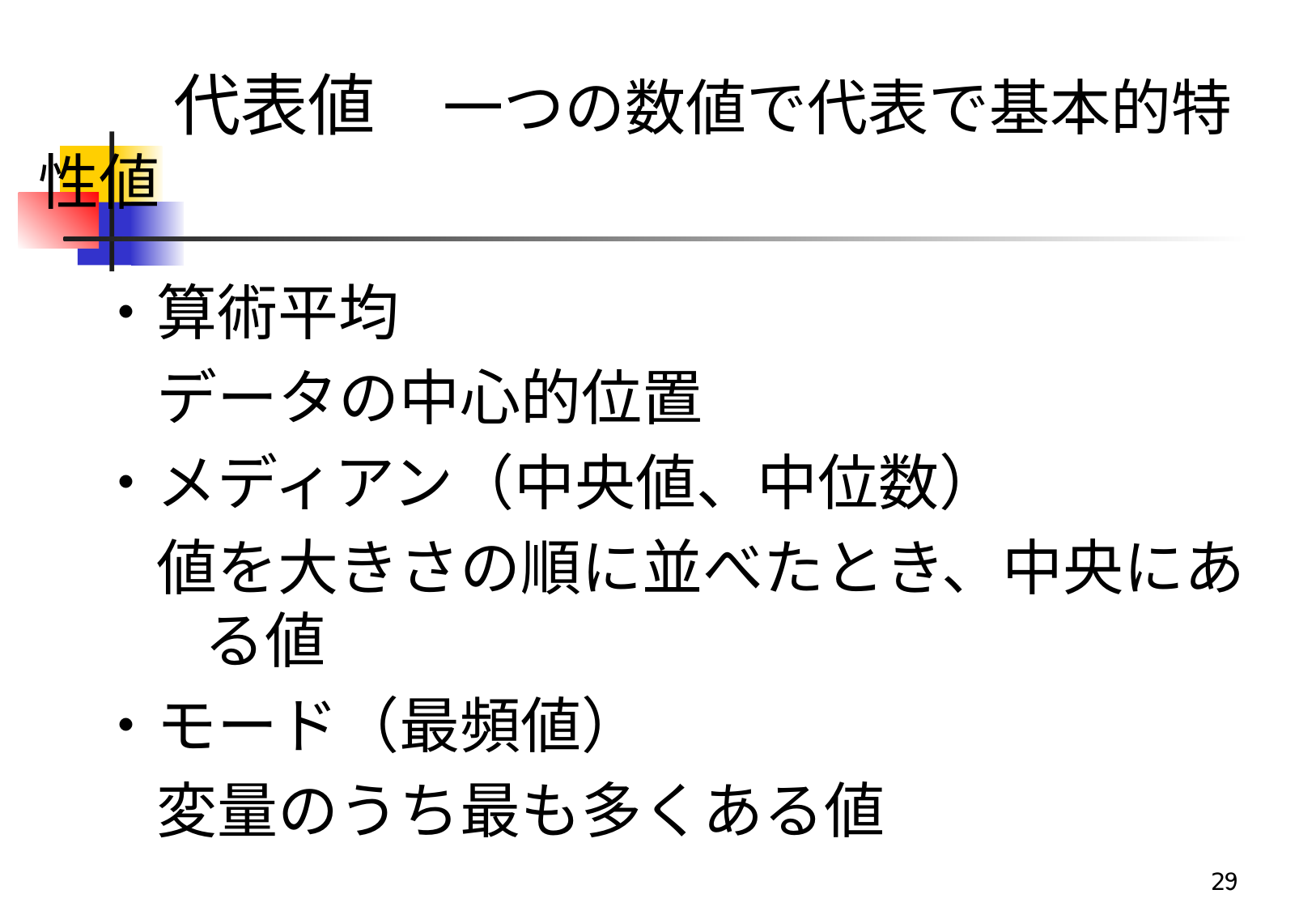

# 代表値　一つの数値で代表で基本的特性値
・算術平均
　データの中心的位置
・メディアン（中央値、中位数）
　値を大きさの順に並べたとき、中央にある値
・モード（最頻値）
　変量のうち最も多くある値

29